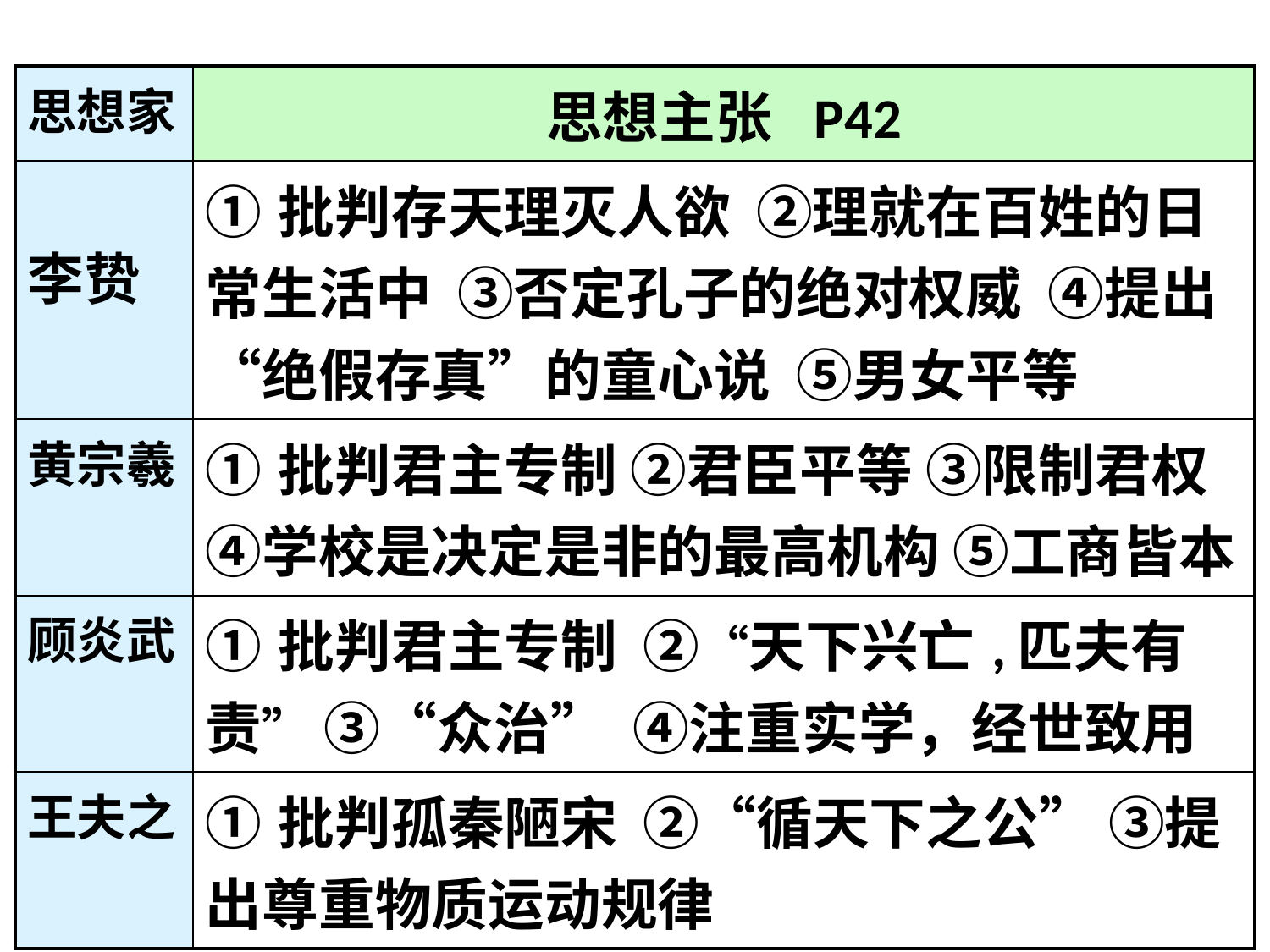

| 思想家 | 思想主张 P42 |
| --- | --- |
| 李贽 | ①批判存天理灭人欲 ②理就在百姓的日常生活中 ③否定孔子的绝对权威 ④提出“绝假存真”的童心说 ⑤男女平等 |
| 黄宗羲 | ①批判君主专制 ②君臣平等 ③限制君权④学校是决定是非的最高机构 ⑤工商皆本 |
| 顾炎武 | ①批判君主专制 ②“天下兴亡,匹夫有责” ③“众治” ④注重实学，经世致用 |
| 王夫之 | ①批判孤秦陋宋 ②“循天下之公” ③提出尊重物质运动规律 |